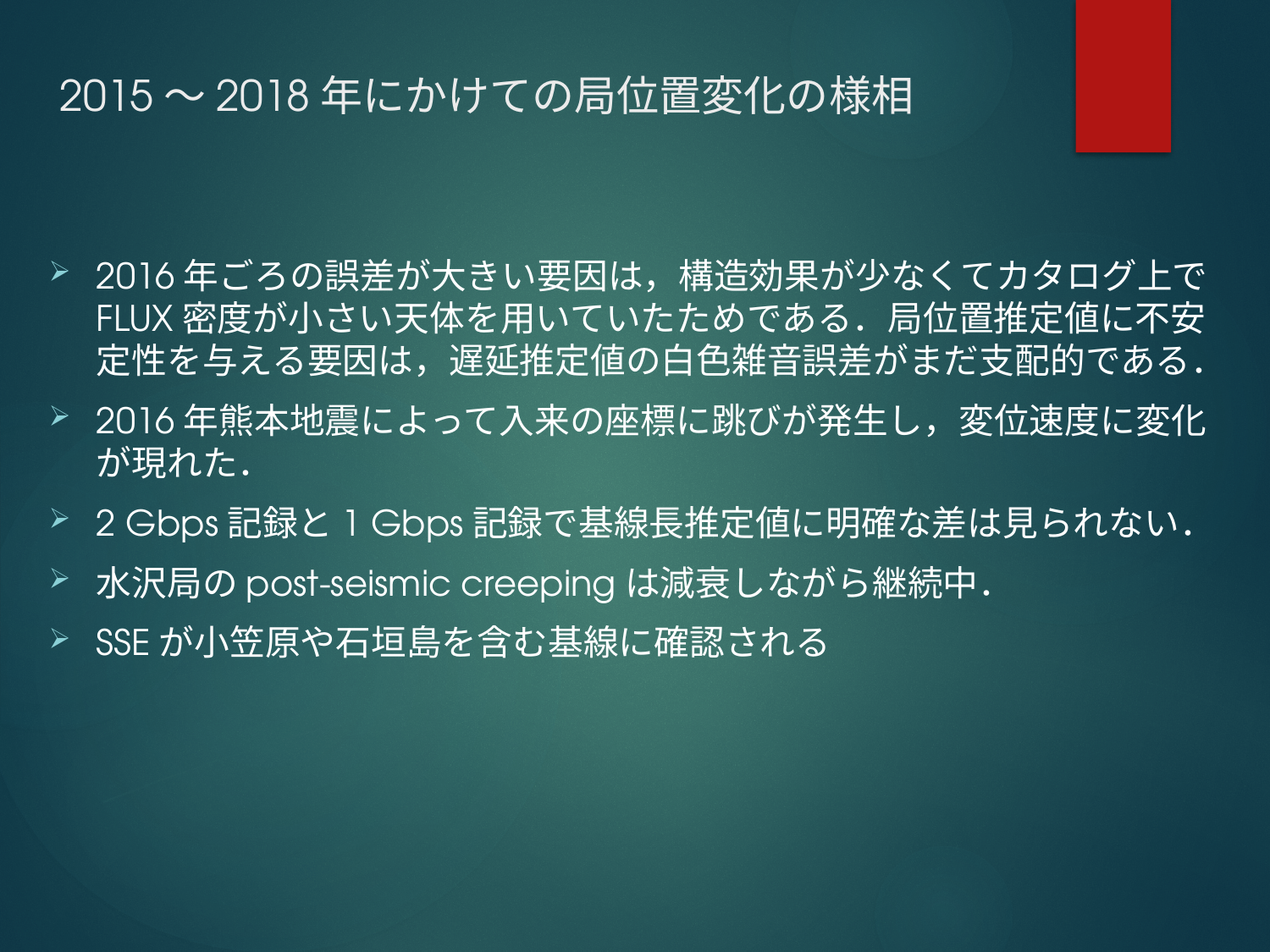

# 2015～2018年にかけての局位置変化の様相
2016年ごろの誤差が大きい要因は，構造効果が少なくてカタログ上でFLUX密度が小さい天体を用いていたためである．局位置推定値に不安定性を与える要因は，遅延推定値の白色雑音誤差がまだ支配的である．
2016年熊本地震によって入来の座標に跳びが発生し，変位速度に変化が現れた．
2 Gbps記録と1 Gbps記録で基線長推定値に明確な差は見られない．
水沢局のpost-seismic creepingは減衰しながら継続中．
SSEが小笠原や石垣島を含む基線に確認される